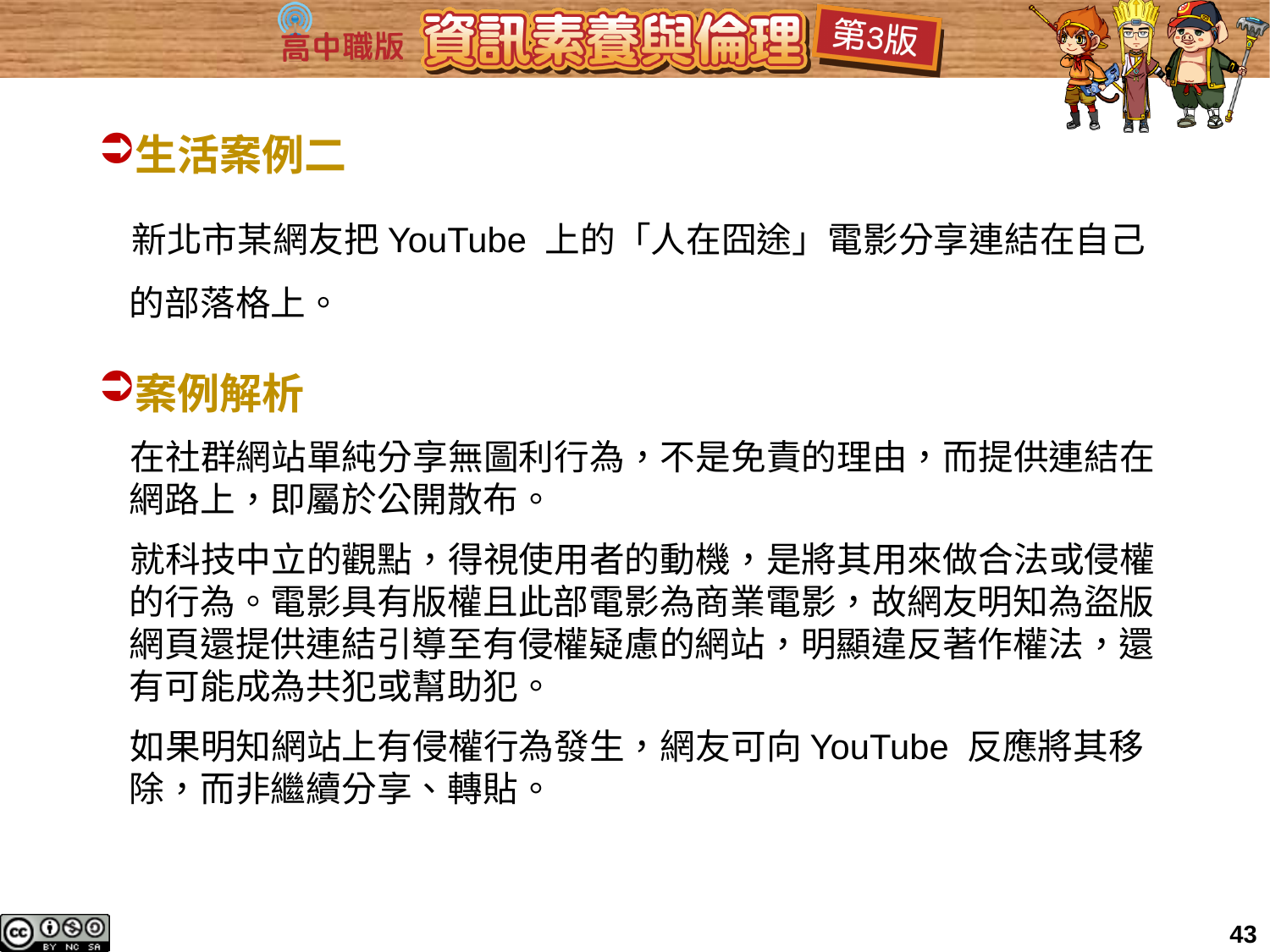

生活案例二
新北市某網友把YouTube 上的「人在囧途」電影分享連結在自己的部落格上。
案例解析
在社群網站單純分享無圖利行為，不是免責的理由，而提供連結在網路上，即屬於公開散布。
就科技中立的觀點，得視使用者的動機，是將其用來做合法或侵權的行為。電影具有版權且此部電影為商業電影，故網友明知為盜版網頁還提供連結引導至有侵權疑慮的網站，明顯違反著作權法，還有可能成為共犯或幫助犯。
如果明知網站上有侵權行為發生，網友可向YouTube 反應將其移除，而非繼續分享、轉貼。
43